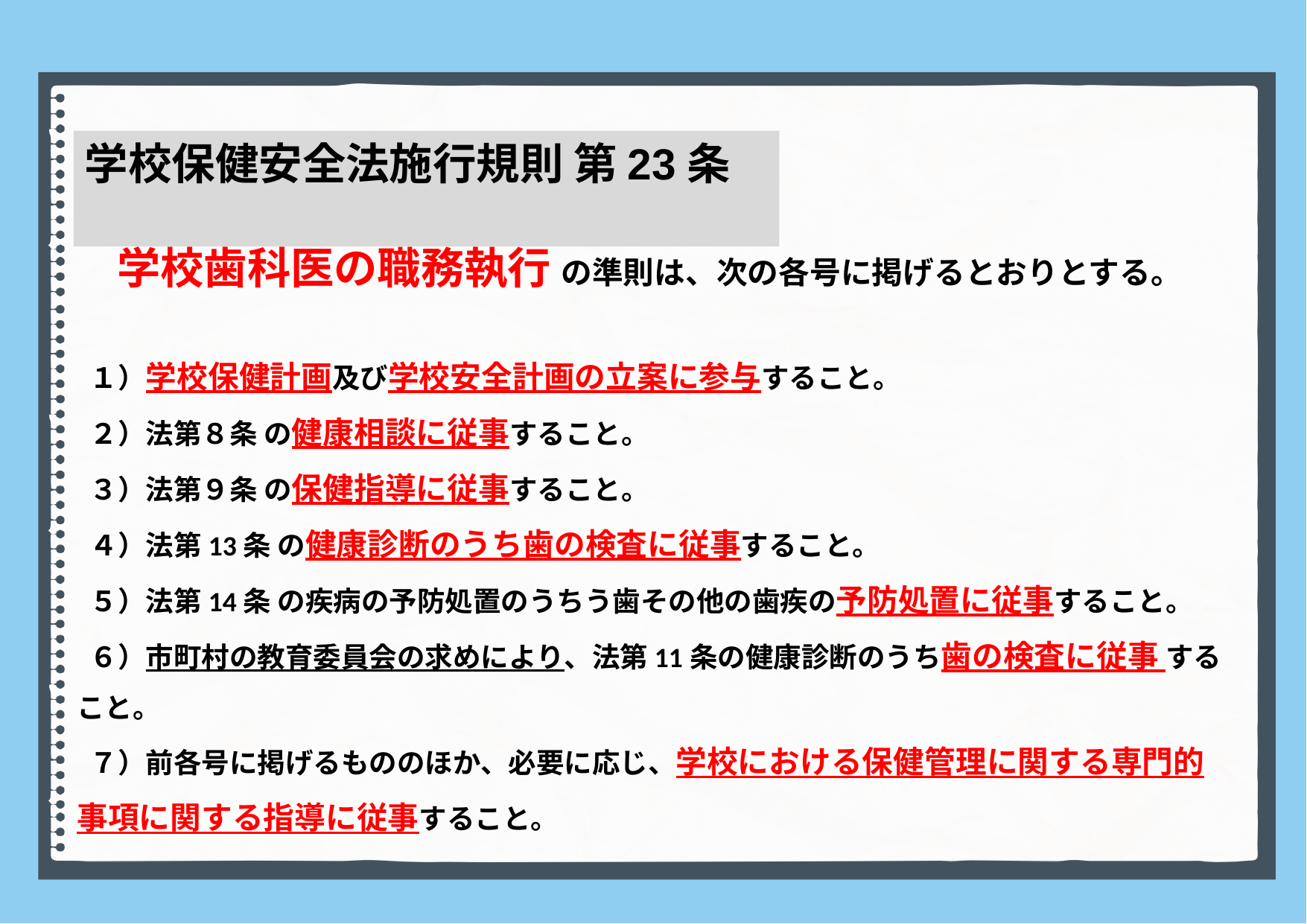

学校保健安全法施行規則 第23条
学校歯科医の職務執行 の準則は、次の各号に掲げるとおりとする。
 １）学校保健計画及び学校安全計画の立案に参与すること。
 ２）法第８条 の健康相談に従事すること。
 ３）法第９条 の保健指導に従事すること。
 ４）法第13条 の健康診断のうち歯の検査に従事すること。
 ５）法第14条 の疾病の予防処置のうちう歯その他の歯疾の予防処置に従事すること。
 ６）市町村の教育委員会の求めにより、法第11条の健康診断のうち歯の検査に従事 すること。
 ７）前各号に掲げるもののほか、必要に応じ、学校における保健管理に関する専門的事項に関する指導に従事すること。